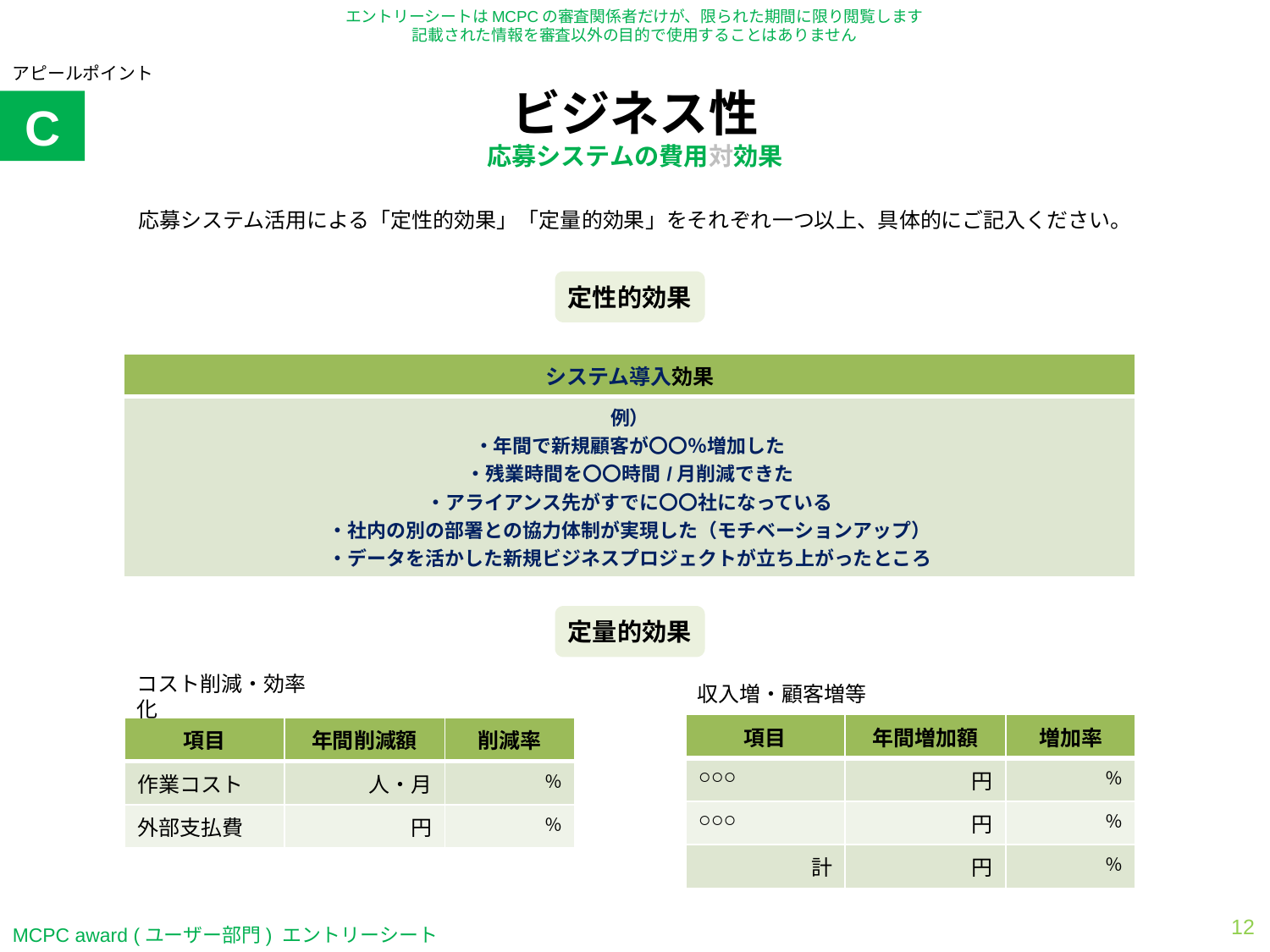

アピールポイント
# ビジネス性 応募システムの費用対効果
C
応募システム活用による「定性的効果」「定量的効果」をそれぞれ一つ以上、具体的にご記入ください。
定性的効果
| システム導入効果 |
| --- |
| 例） ・年間で新規顧客が〇〇％増加した ・残業時間を〇〇時間/月削減できた ・アライアンス先がすでに〇〇社になっている ・社内の別の部署との協力体制が実現した（モチベーションアップ） ・データを活かした新規ビジネスプロジェクトが立ち上がったところ |
定量的効果
収入増・顧客増等
コスト削減・効率化
| 項目 | 年間増加額 | 増加率 |
| --- | --- | --- |
| ○○○ | 円 | ％ |
| ○○○ | 円 | ％ |
| 計 | 円 | ％ |
| 項目 | 年間削減額 | 削減率 |
| --- | --- | --- |
| 作業コスト | 人・月 | ％ |
| 外部支払費 | 円 | ％ |
12